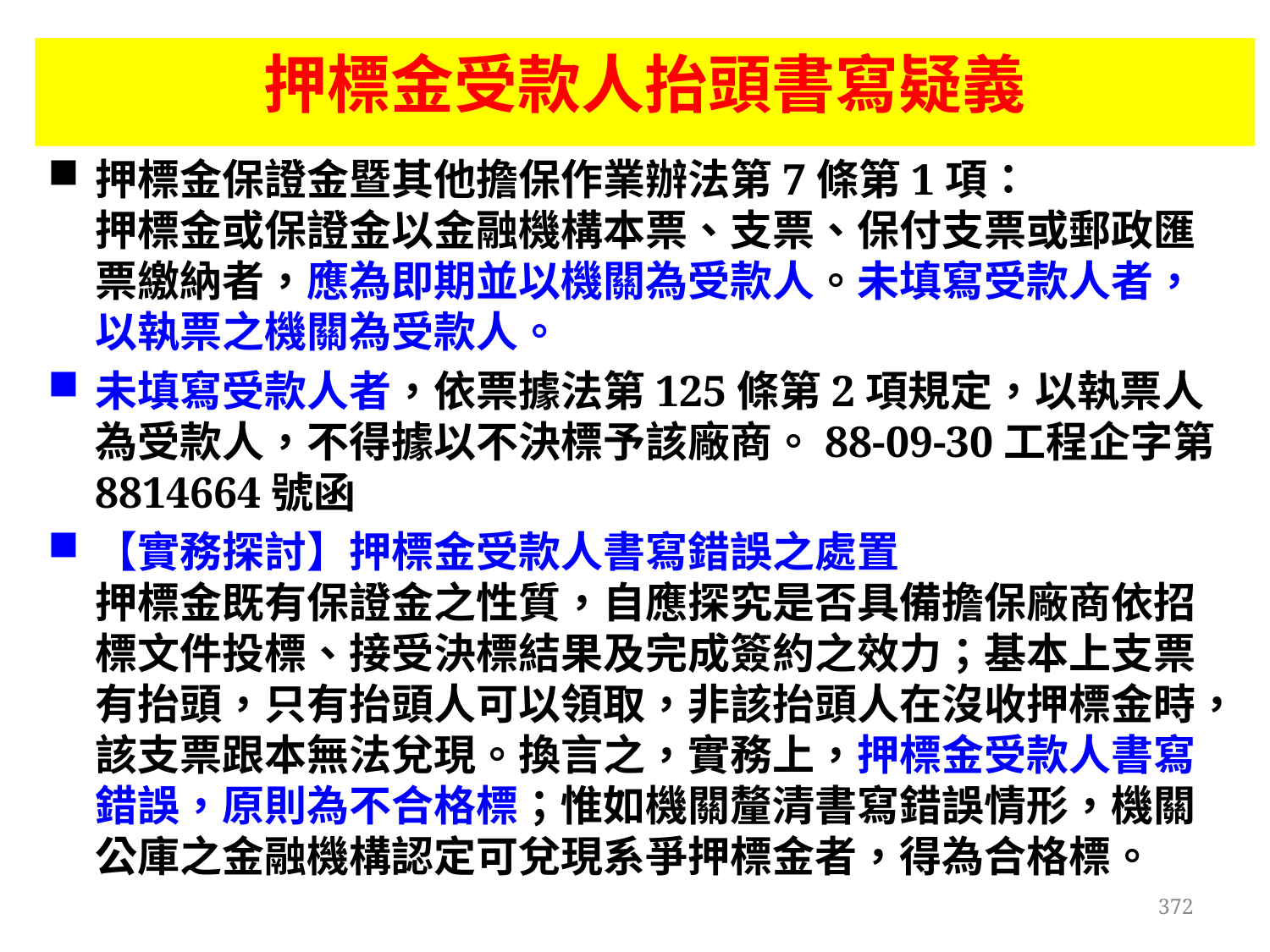

押標金受款人抬頭書寫疑義
押標金保證金暨其他擔保作業辦法第7條第1項：　　
押標金或保證金以金融機構本票、支票、保付支票或郵政匯票繳納者，應為即期並以機關為受款人。未填寫受款人者，以執票之機關為受款人。
未填寫受款人者，依票據法第125條第2項規定，以執票人為受款人，不得據以不決標予該廠商。88-09-30工程企字第8814664號函
【實務探討】押標金受款人書寫錯誤之處置
押標金既有保證金之性質，自應探究是否具備擔保廠商依招標文件投標、接受決標結果及完成簽約之效力；基本上支票有抬頭，只有抬頭人可以領取，非該抬頭人在沒收押標金時，該支票跟本無法兌現。換言之，實務上，押標金受款人書寫錯誤，原則為不合格標；惟如機關釐清書寫錯誤情形，機關公庫之金融機構認定可兌現系爭押標金者，得為合格標。
372